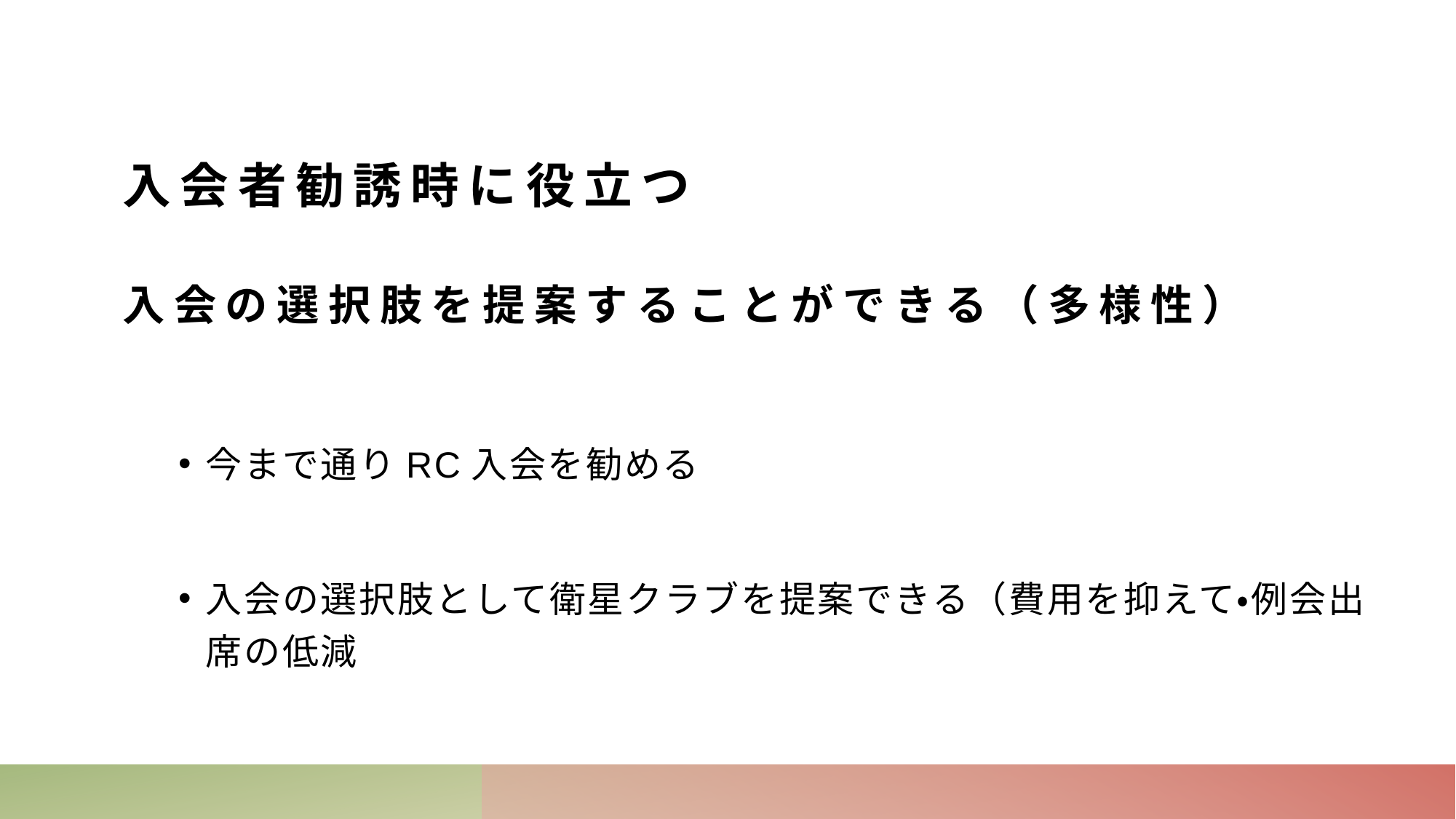

入会者勧誘時に役立つ
# 入会の選択肢を提案することができる（多様性）
今まで通りRC入会を勧める

入会の選択肢として衛星クラブを提案できる（費用を抑えて・例会出席の低減